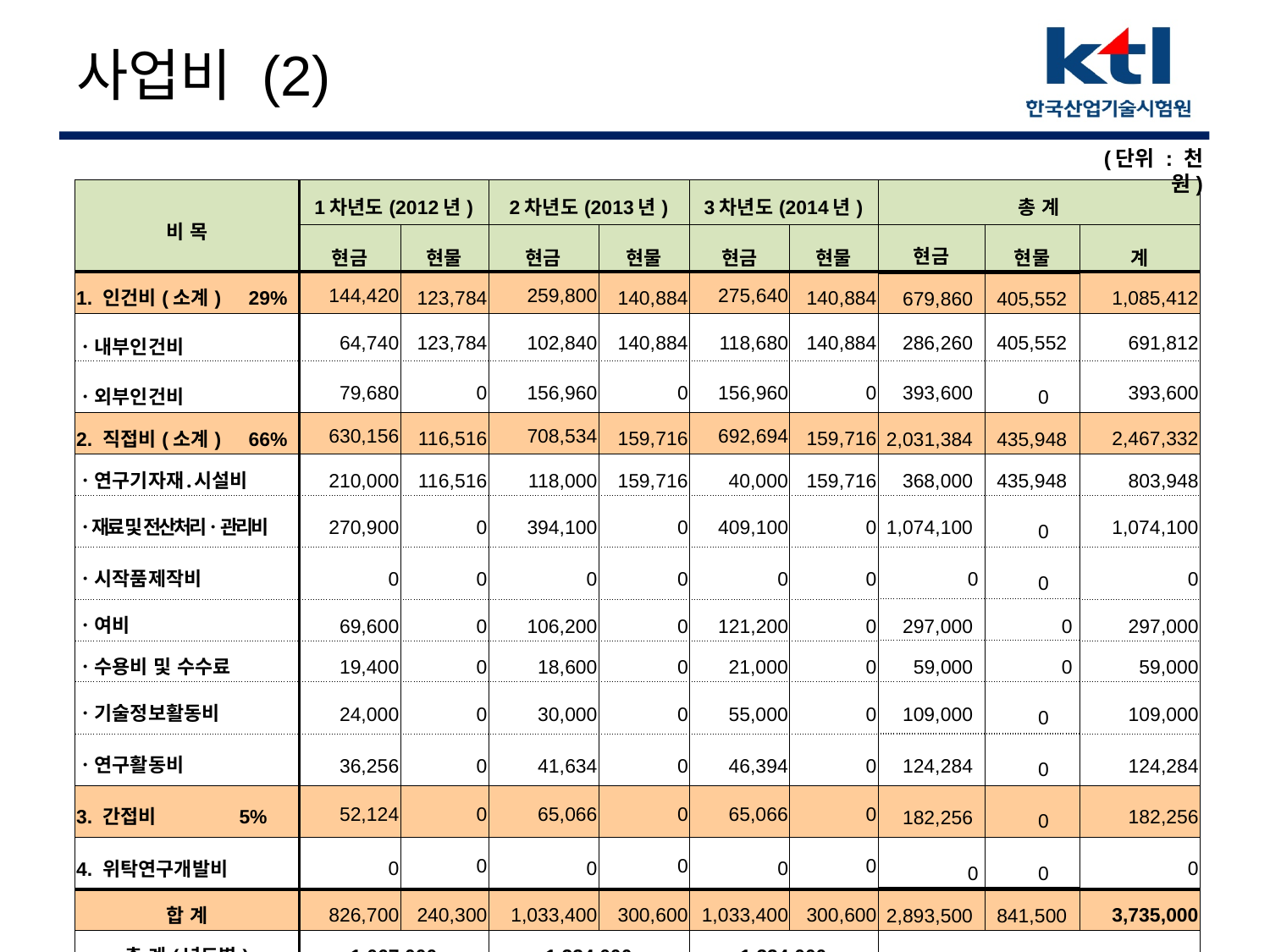

# 사업비 (2)
(단위 : 천원)
| 비 목 | 1차년도(2012년) |  | 2차년도(2013년) |  | 3차년도(2014년) |  | 총 계 |  |  |
| --- | --- | --- | --- | --- | --- | --- | --- | --- | --- |
|  | 현금 | 현물 | 현금 | 현물 | 현금 | 현물 | 현금 | 현물 | 계 |
| 1. 인건비(소계) 29% | 144,420 | 123,784 | 259,800 | 140,884 | 275,640 | 140,884 | 679,860 | 405,552 | 1,085,412 |
| ㆍ내부인건비 | 64,740 | 123,784 | 102,840 | 140,884 | 118,680 | 140,884 | 286,260 | 405,552 | 691,812 |
| ㆍ외부인건비 | 79,680 | 0 | 156,960 | 0 | 156,960 | 0 | 393,600 | 0 | 393,600 |
| 2. 직접비(소계) 66% | 630,156 | 116,516 | 708,534 | 159,716 | 692,694 | 159,716 | 2,031,384 | 435,948 | 2,467,332 |
| ㆍ연구기자재․시설비 | 210,000 | 116,516 | 118,000 | 159,716 | 40,000 | 159,716 | 368,000 | 435,948 | 803,948 |
| ㆍ재료 및 전산처리ㆍ관리비 | 270,900 | 0 | 394,100 | 0 | 409,100 | 0 | 1,074,100 | 0 | 1,074,100 |
| ㆍ시작품제작비 | 0 | 0 | 0 | 0 | 0 | 0 | 0 | 0 | 0 |
| ㆍ여비 | 69,600 | 0 | 106,200 | 0 | 121,200 | 0 | 297,000 | 0 | 297,000 |
| ㆍ수용비 및 수수료 | 19,400 | 0 | 18,600 | 0 | 21,000 | 0 | 59,000 | 0 | 59,000 |
| ㆍ기술정보활동비 | 24,000 | 0 | 30,000 | 0 | 55,000 | 0 | 109,000 | 0 | 109,000 |
| ㆍ연구활동비 | 36,256 | 0 | 41,634 | 0 | 46,394 | 0 | 124,284 | 0 | 124,284 |
| 3. 간접비 5% | 52,124 | 0 | 65,066 | 0 | 65,066 | 0 | 182,256 | 0 | 182,256 |
| 4. 위탁연구개발비 | 0 | 0 | 0 | 0 | 0 | 0 | 0 | 0 | 0 |
| 합 계 | 826,700 | 240,300 | 1,033,400 | 300,600 | 1,033,400 | 300,600 | 2,893,500 | 841,500 | 3,735,000 |
| 총 계(년도별) | 1,067,000 |  | 1,334,000 |  | 1,334,000 |  |  |  |  |
47